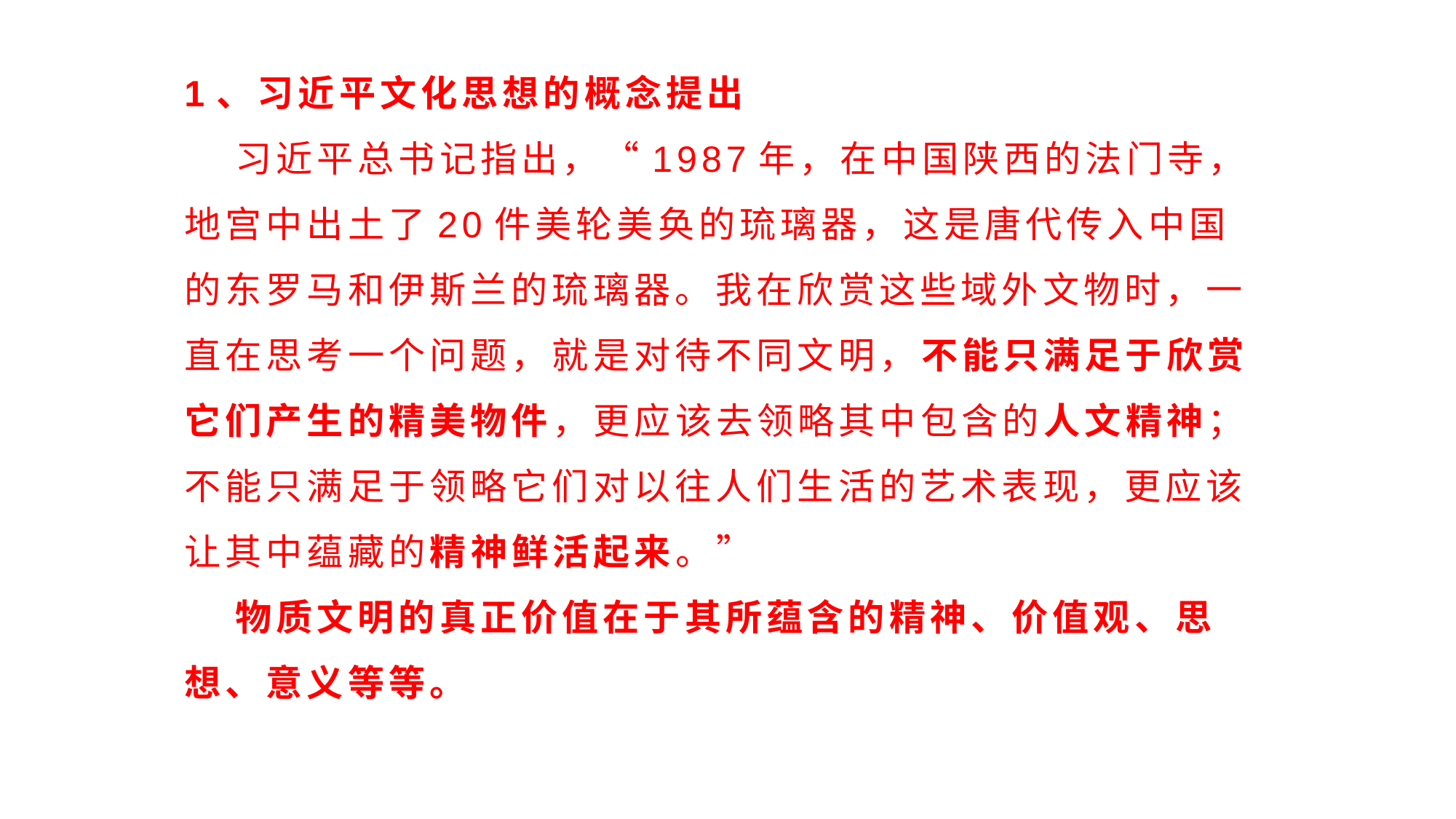

# 1、习近平文化思想的概念提出 习近平总书记指出，“1987年，在中国陕西的法门寺，地宫中出土了20件美轮美奂的琉璃器，这是唐代传入中国的东罗马和伊斯兰的琉璃器。我在欣赏这些域外文物时，一直在思考一个问题，就是对待不同文明，不能只满足于欣赏它们产生的精美物件，更应该去领略其中包含的人文精神；不能只满足于领略它们对以往人们生活的艺术表现，更应该让其中蕴藏的精神鲜活起来。” 物质文明的真正价值在于其所蕴含的精神、价值观、思想、意义等等。